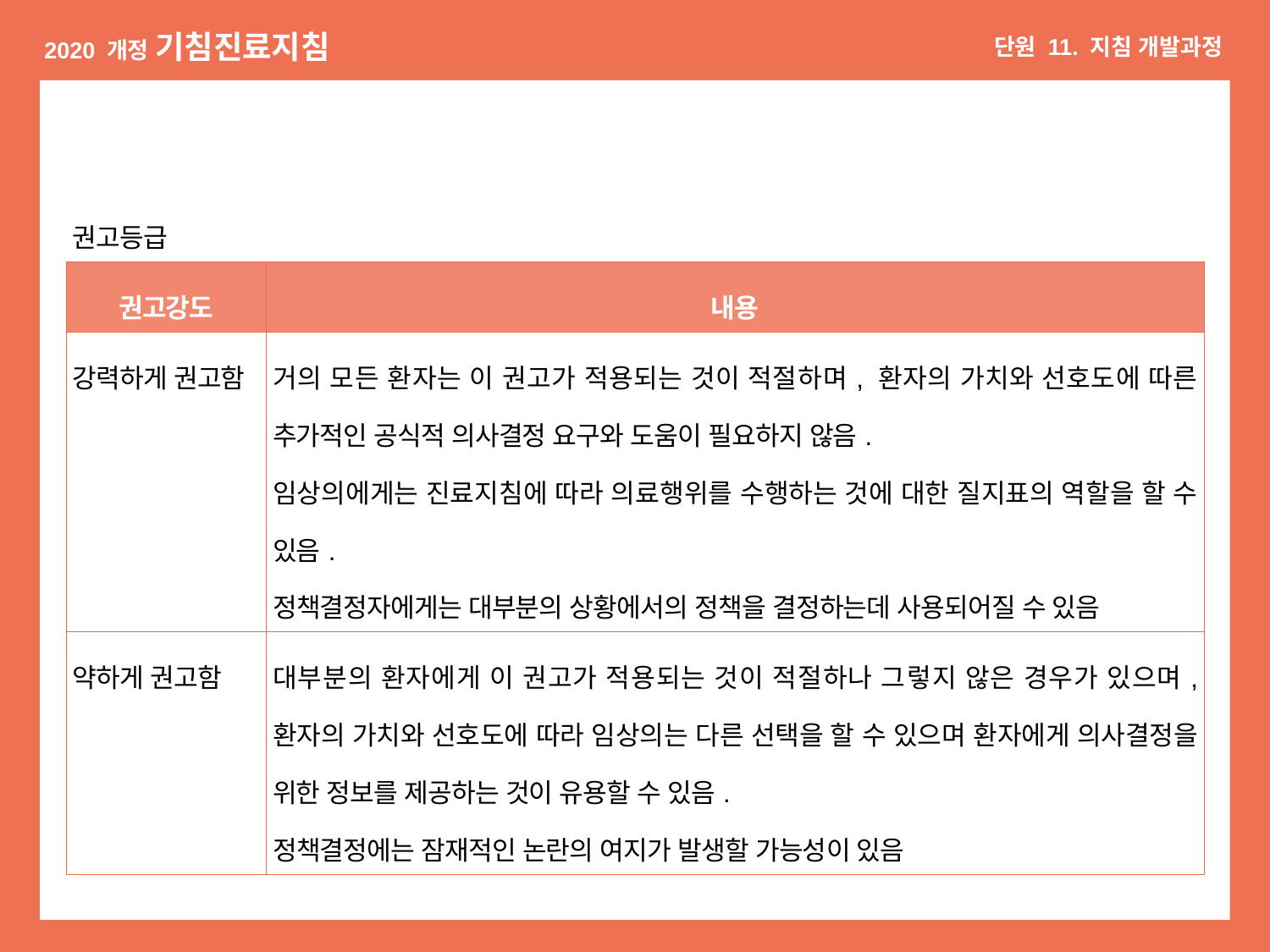

| 권고등급 |  |
| --- | --- |
| 권고강도 | 내용 |
| 강력하게 권고함 | 거의 모든 환자는 이 권고가 적용되는 것이 적절하며, 환자의 가치와 선호도에 따른 추가적인 공식적 의사결정 요구와 도움이 필요하지 않음. 임상의에게는 진료지침에 따라 의료행위를 수행하는 것에 대한 질지표의 역할을 할 수 있음. 정책결정자에게는 대부분의 상황에서의 정책을 결정하는데 사용되어질 수 있음 |
| 약하게 권고함 | 대부분의 환자에게 이 권고가 적용되는 것이 적절하나 그렇지 않은 경우가 있으며, 환자의 가치와 선호도에 따라 임상의는 다른 선택을 할 수 있으며 환자에게 의사결정을 위한 정보를 제공하는 것이 유용할 수 있음. 정책결정에는 잠재적인 논란의 여지가 발생할 가능성이 있음 |